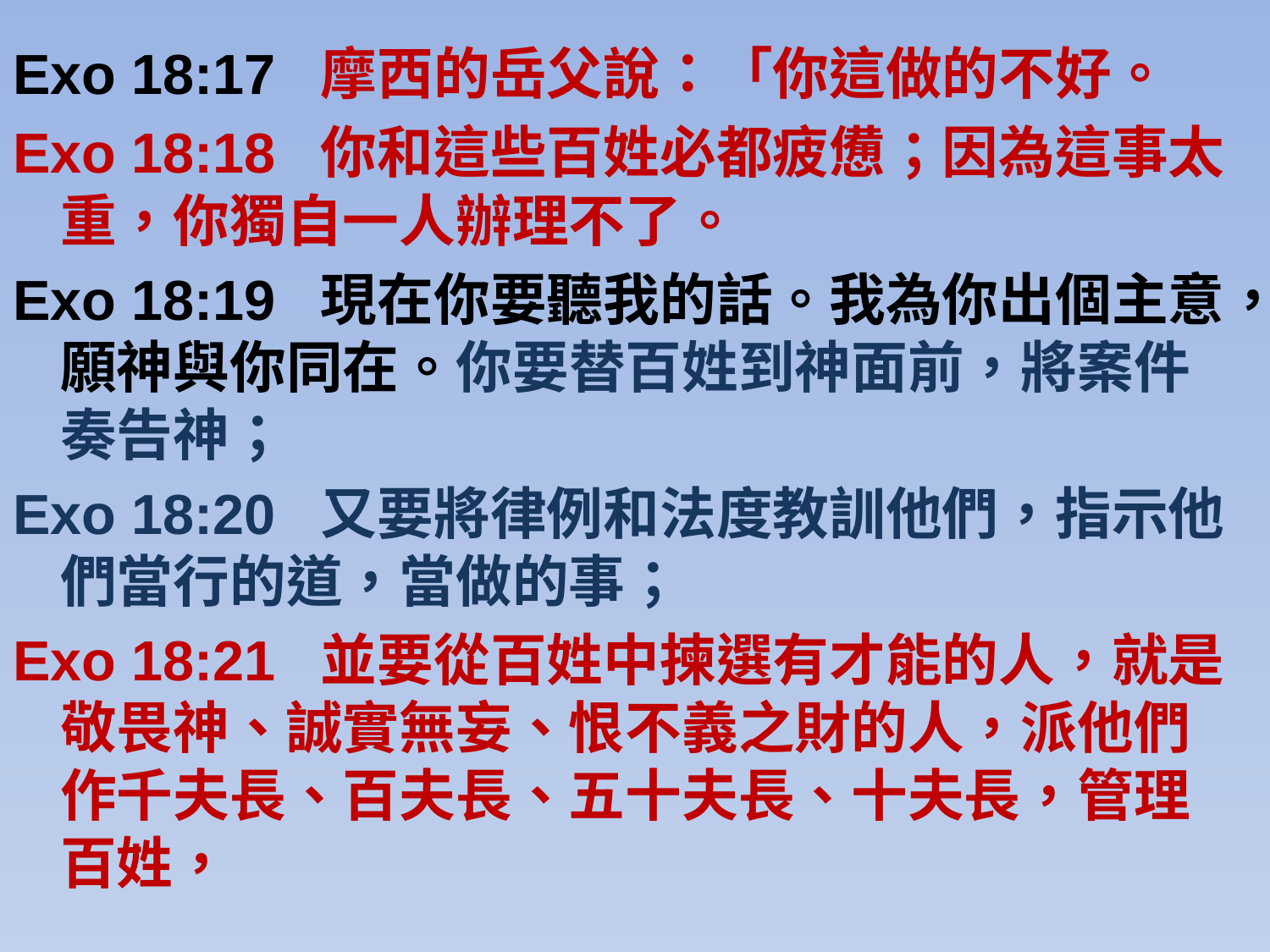

Exo 18:17  摩西的岳父說：「你這做的不好。
Exo 18:18  你和這些百姓必都疲憊；因為這事太重，你獨自一人辦理不了。
Exo 18:19  現在你要聽我的話。我為你出個主意，願神與你同在。你要替百姓到神面前，將案件奏告神；
Exo 18:20  又要將律例和法度教訓他們，指示他們當行的道，當做的事；
Exo 18:21  並要從百姓中揀選有才能的人，就是敬畏神、誠實無妄、恨不義之財的人，派他們作千夫長、百夫長、五十夫長、十夫長，管理百姓，